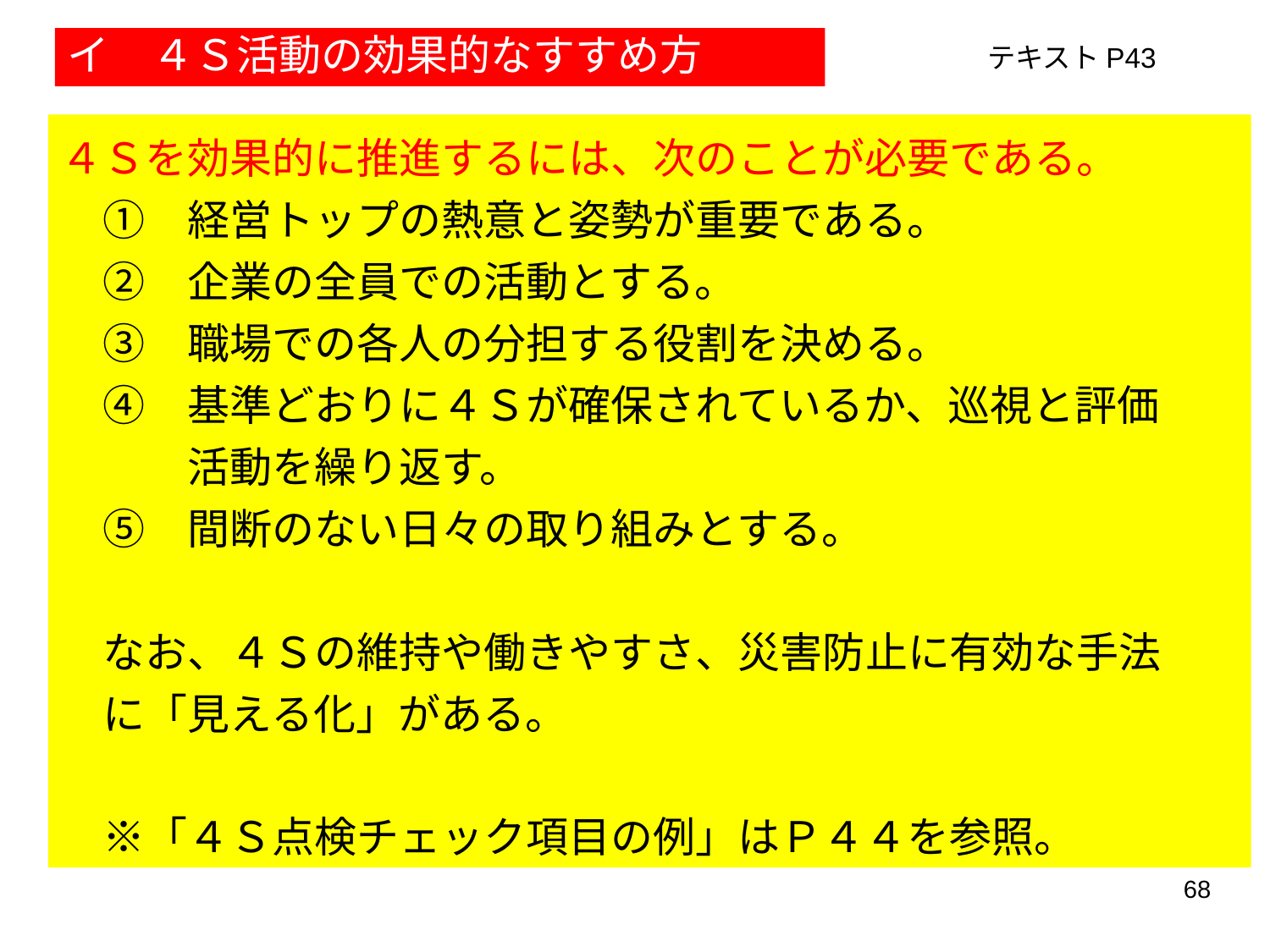

イ　４Ｓ活動の効果的なすすめ方
テキストP43
４Ｓを効果的に推進するには、次のことが必要である。
　①　経営トップの熱意と姿勢が重要である。
　②　企業の全員での活動とする。
　③　職場での各人の分担する役割を決める。
　④　基準どおりに４Ｓが確保されているか、巡視と評価
　　　活動を繰り返す。
　⑤　間断のない日々の取り組みとする。

　なお、４Ｓの維持や働きやすさ、災害防止に有効な手法
　に「見える化」がある。

　※「４Ｓ点検チェック項目の例」はＰ４４を参照。
68